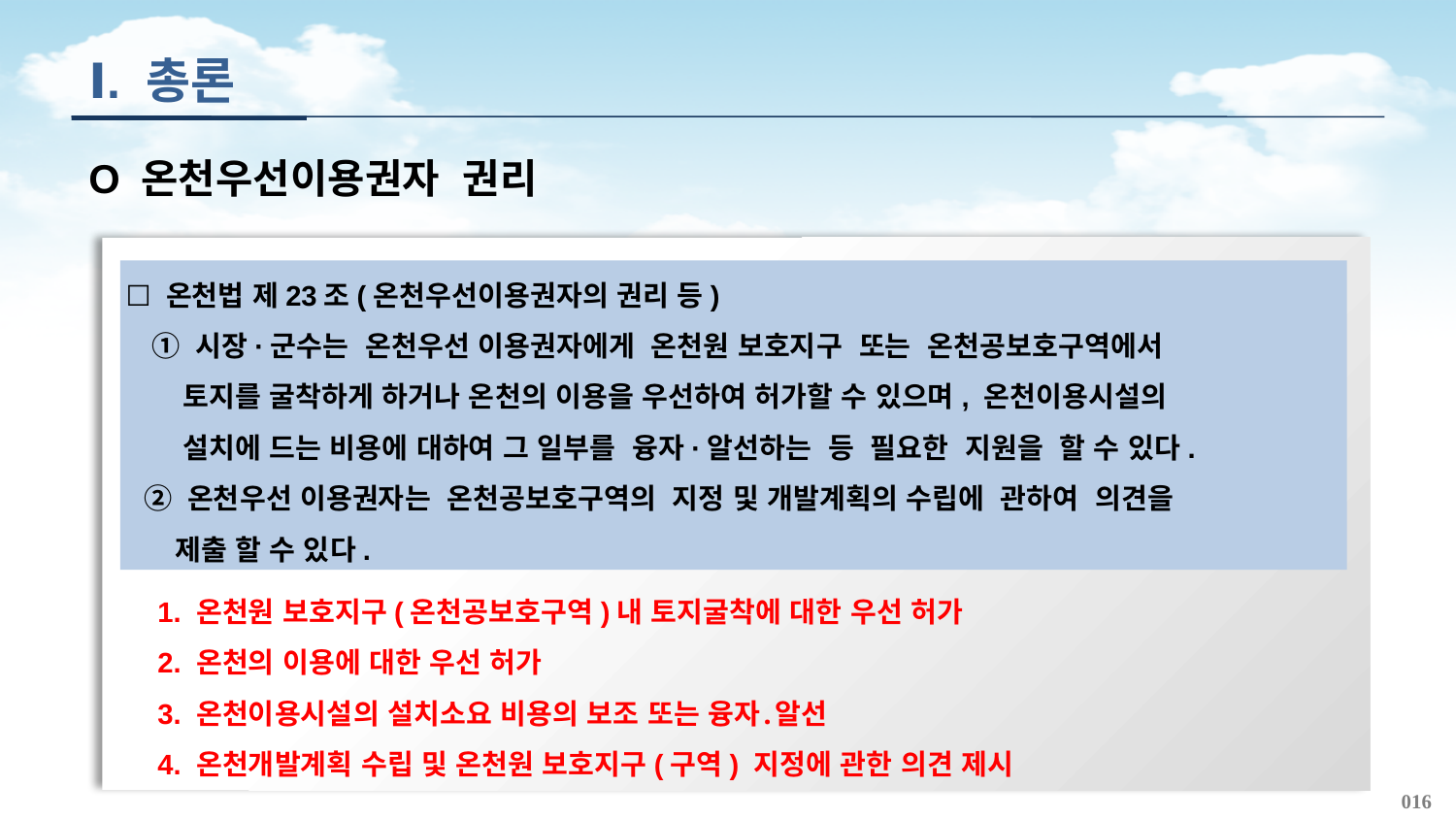

Ⅰ. 총론
O 온천우선이용권자  권리

 ☐ 온천법 제23조(온천우선이용권자의 권리 등)
    ① 시장·군수는  온천우선 이용권자에게  온천원 보호지구  또는  온천공보호구역에서
       토지를 굴착하게 하거나 온천의 이용을 우선하여 허가할 수 있으며, 온천이용시설의
       설치에 드는 비용에 대하여 그 일부를  융자·알선하는  등  필요한  지원을  할 수 있다.
   ② 온천우선 이용권자는  온천공보호구역의  지정 및 개발계획의 수립에  관하여  의견을
      제출 할 수 있다.

1. 온천원 보호지구(온천공보호구역)내 토지굴착에 대한 우선 허가
2. 온천의 이용에 대한 우선 허가
3. 온천이용시설의 설치소요 비용의 보조 또는 융자․알선
4. 온천개발계획 수립 및 온천원 보호지구(구역) 지정에 관한 의견 제시
016